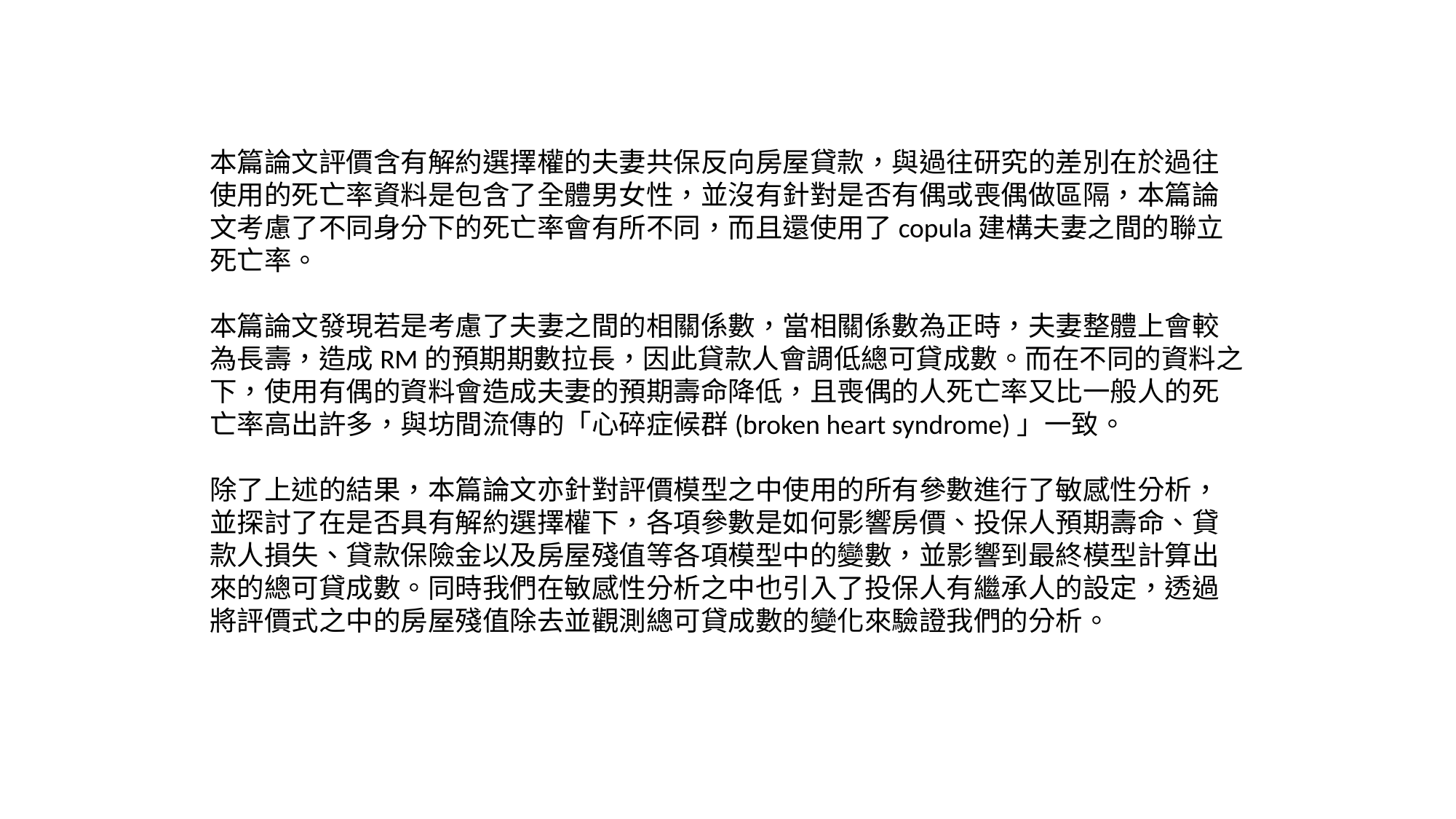

本篇論文評價含有解約選擇權的夫妻共保反向房屋貸款，與過往研究的差別在於過往使用的死亡率資料是包含了全體男女性，並沒有針對是否有偶或喪偶做區隔，本篇論文考慮了不同身分下的死亡率會有所不同，而且還使用了copula建構夫妻之間的聯立死亡率。

本篇論文發現若是考慮了夫妻之間的相關係數，當相關係數為正時，夫妻整體上會較為長壽，造成RM的預期期數拉長，因此貸款人會調低總可貸成數。而在不同的資料之下，使用有偶的資料會造成夫妻的預期壽命降低，且喪偶的人死亡率又比一般人的死亡率高出許多，與坊間流傳的「心碎症候群(broken heart syndrome)」一致。

除了上述的結果，本篇論文亦針對評價模型之中使用的所有參數進行了敏感性分析，並探討了在是否具有解約選擇權下，各項參數是如何影響房價、投保人預期壽命、貸款人損失、貸款保險金以及房屋殘值等各項模型中的變數，並影響到最終模型計算出來的總可貸成數。同時我們在敏感性分析之中也引入了投保人有繼承人的設定，透過將評價式之中的房屋殘值除去並觀測總可貸成數的變化來驗證我們的分析。